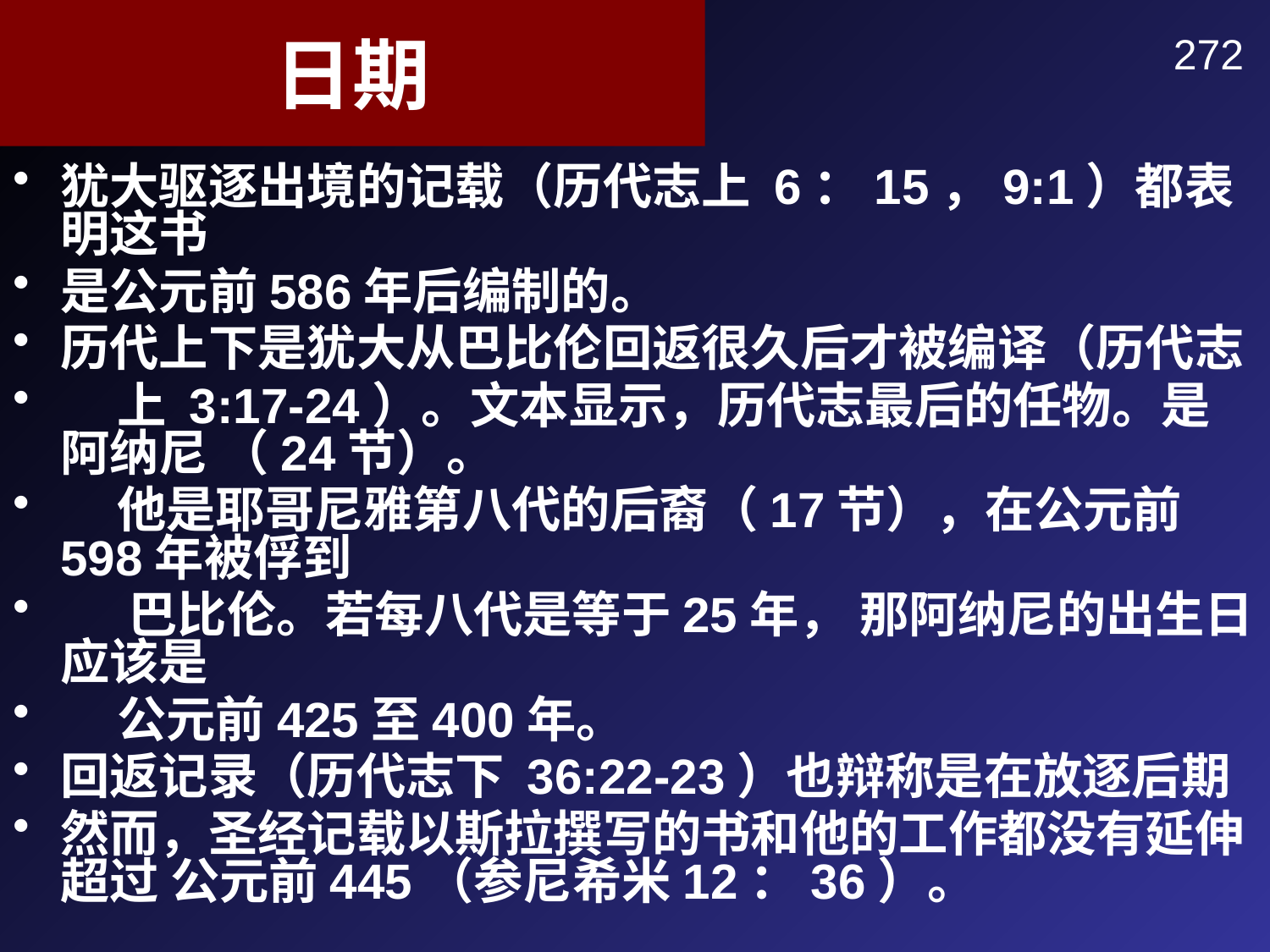

# 日期
272
犹大驱逐出境的记载（历代志上 6：15，9:1）都表明这书
是公元前586年后编制的。
历代上下是犹大从巴比伦回返很久后才被编译（历代志
    上 3:17-24）。文本显示，历代志最后的任物。是阿纳尼 （24节）。
    他是耶哥尼雅第八代的后裔（17节），在公元前598年被俘到
     巴比伦。若每八代是等于25年， 那阿纳尼的出生日应该是
    公元前425至400年。
回返记录（历代志下 36:22-23）也辩称是在放逐后期
然而，圣经记载以斯拉撰写的书和他的工作都没有延伸超过 公元前445（参尼希米12：36）。